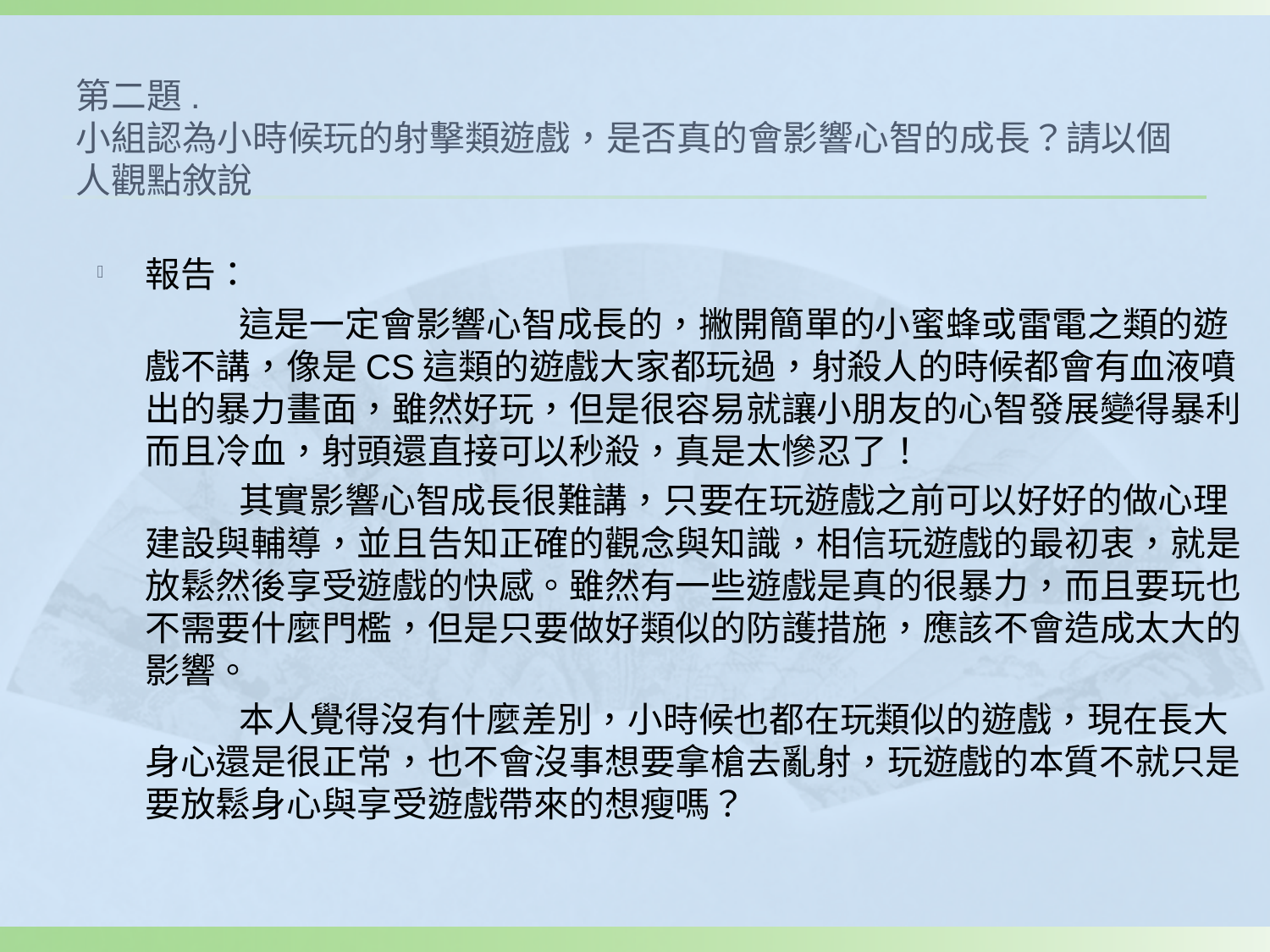

# 第二題. 小組認為小時候玩的射擊類遊戲，是否真的會影響心智的成長？請以個人觀點敘說
報告：
                 這是一定會影響心智成長的，撇開簡單的小蜜蜂或雷電之類的遊戲不講，像是CS這類的遊戲大家都玩過，射殺人的時候都會有血液噴出的暴力畫面，雖然好玩，但是很容易就讓小朋友的心智發展變得暴利而且冷血，射頭還直接可以秒殺，真是太慘忍了！
                 其實影響心智成長很難講，只要在玩遊戲之前可以好好的做心理建設與輔導，並且告知正確的觀念與知識，相信玩遊戲的最初衷，就是放鬆然後享受遊戲的快感。雖然有一些遊戲是真的很暴力，而且要玩也不需要什麼門檻，但是只要做好類似的防護措施，應該不會造成太大的影響。
                 本人覺得沒有什麼差別，小時候也都在玩類似的遊戲，現在長大身心還是很正常，也不會沒事想要拿槍去亂射，玩遊戲的本質不就只是要放鬆身心與享受遊戲帶來的想瘦嗎？